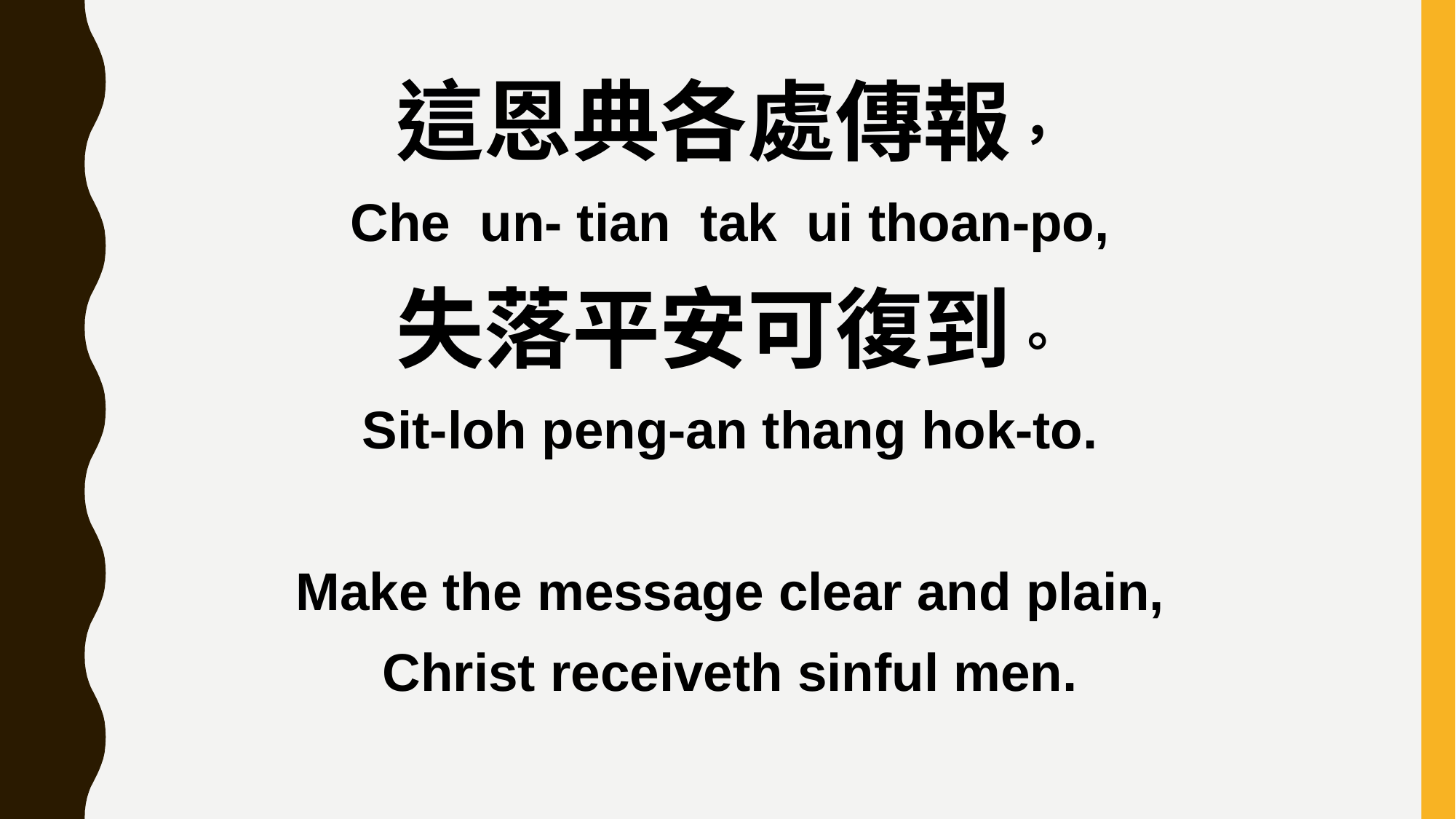

這恩典各處傳報，
Che  un- tian  tak  ui thoan-po,
失落平安可復到。
Sit-loh peng-an thang hok-to.

Make the message clear and plain,
Christ receiveth sinful men.